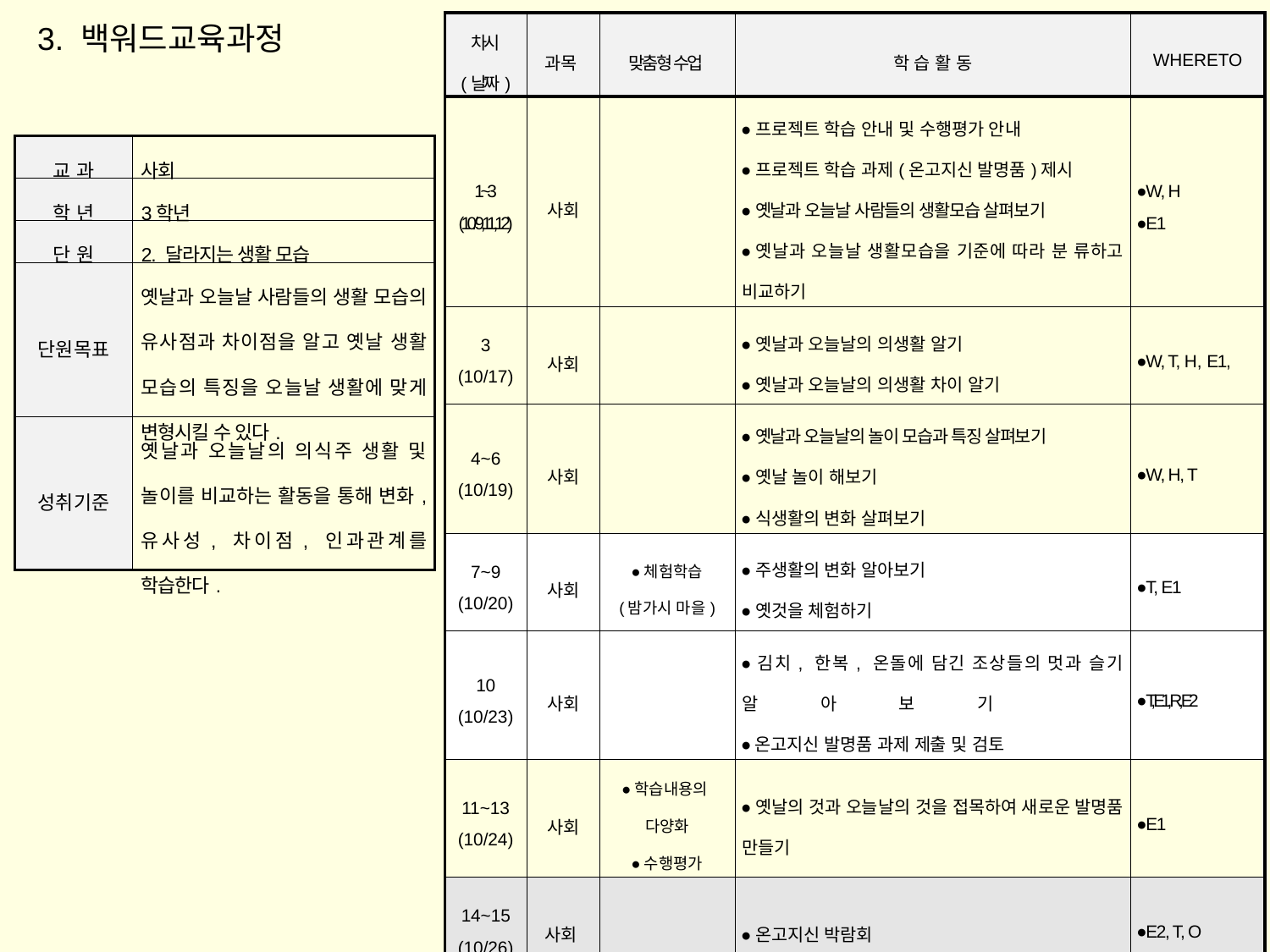

3. 백워드교육과정

| 차시 (날짜) | 과목 | 맞춤형 수업 | 학 습 활 동 | WHERETO |
| --- | --- | --- | --- | --- |
| 1~3 (10/9,11,12) | 사회 |  | ⦁프로젝트 학습 안내 및 수행평가 안내 ⦁프로젝트 학습 과제(온고지신 발명품)제시 ⦁옛날과 오늘날 사람들의 생활모습 살펴보기 ⦁옛날과 오늘날 생활모습을 기준에 따라 분 류하고 비교하기 | ⦁W, H ⦁E1 |
| 3 (10/17) | 사회 |  | ⦁옛날과 오늘날의 의생활 알기 ⦁옛날과 오늘날의 의생활 차이 알기 | ⦁W, T, H, E1, |
| 4~6 (10/19) | 사회 |  | ⦁옛날과 오늘날의 놀이 모습과 특징 살펴보기 ⦁옛날 놀이 해보기 ⦁식생활의 변화 살펴보기 | ⦁W, H, T |
| 7~9 (10/20) | 사회 | ⦁체험학습 (밤가시 마을) | ⦁주생활의 변화 알아보기 ⦁옛것을 체험하기 | ⦁T, E1 |
| 10 (10/23) | 사회 |  | ⦁김치, 한복, 온돌에 담긴 조상들의 멋과 슬기 알아보기 ⦁ 온고지신 발명품 과제 제출 및 검토 | ⦁T, E1, R, E2 |
| 11~13 (10/24) | 사회 | ⦁학습내용의 다양화 ⦁수행평가 | ⦁옛날의 것과 오늘날의 것을 접목하여 새로운 발명품 만들기 | ⦁E1 |
| 14~15 (10/26) | 사회 |  | ⦁온고지신 박람회 | ⦁E2, T, O |
| 16 (10/31) | 사회 | ⦁평가(자기평가, 상호평가, 글쓰기) | ⦁단원 학습 내용 정리하기 | ⦁E2, R |
| 교 과 | 사회 |
| --- | --- |
| 학 년 | 3학년 |
| 단 원 | 2. 달라지는 생활 모습 |
| 단원목표 | 옛날과 오늘날 사람들의 생활 모습의 유사점과 차이점을 알고 옛날 생활 모습의 특징을 오늘날 생활에 맞게 변형시킬 수 있다. |
| 성취기준 | 옛날과 오늘날의 의식주 생활 및 놀이를 비교하는 활동을 통해 변화, 유사성, 차이점, 인과관계를 학습한다. |